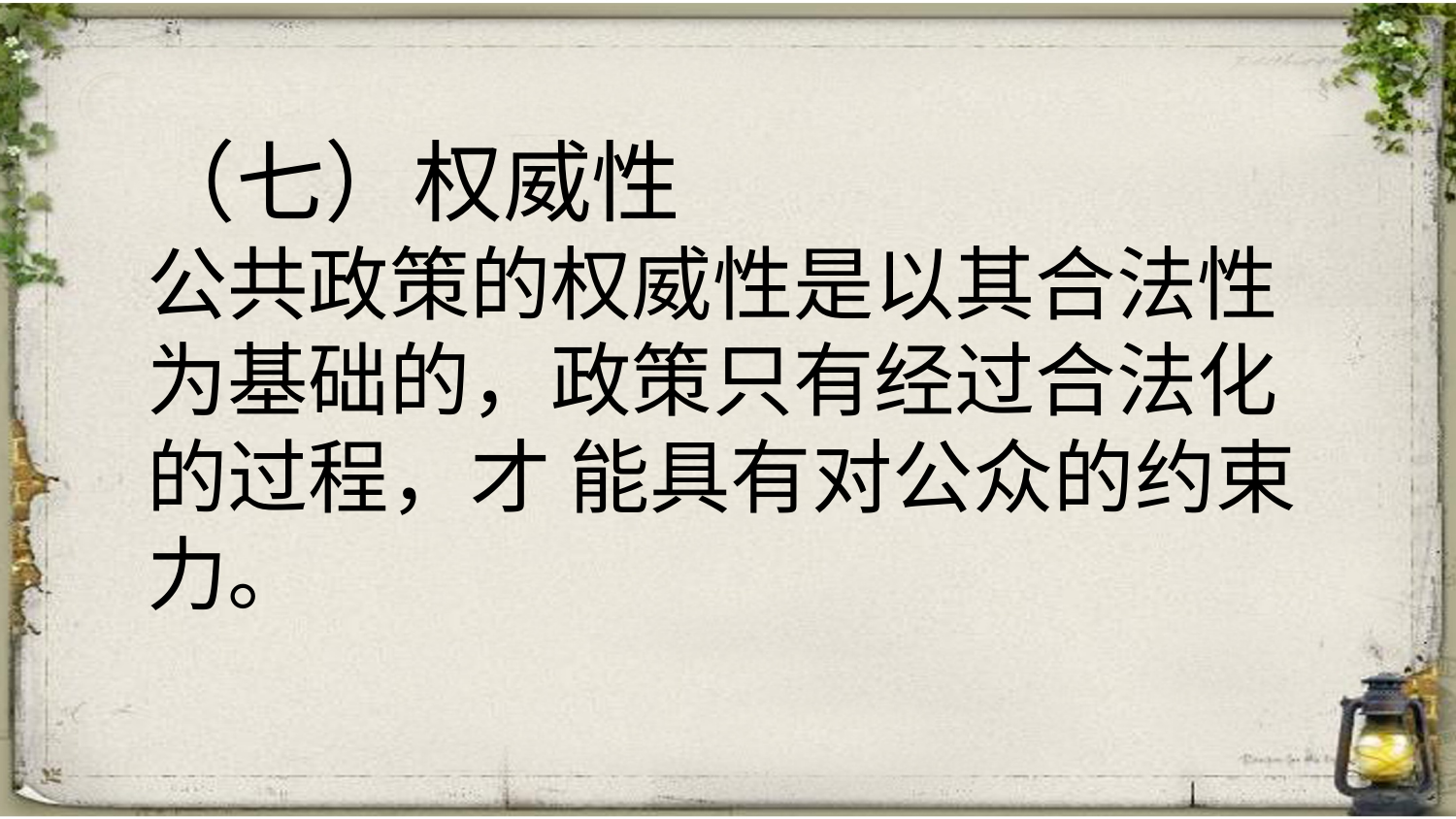

（七）权威性
公共政策的权威性是以其合法性为基础的，政策只有经过合法化的过程，才 能具有对公众的约束力。